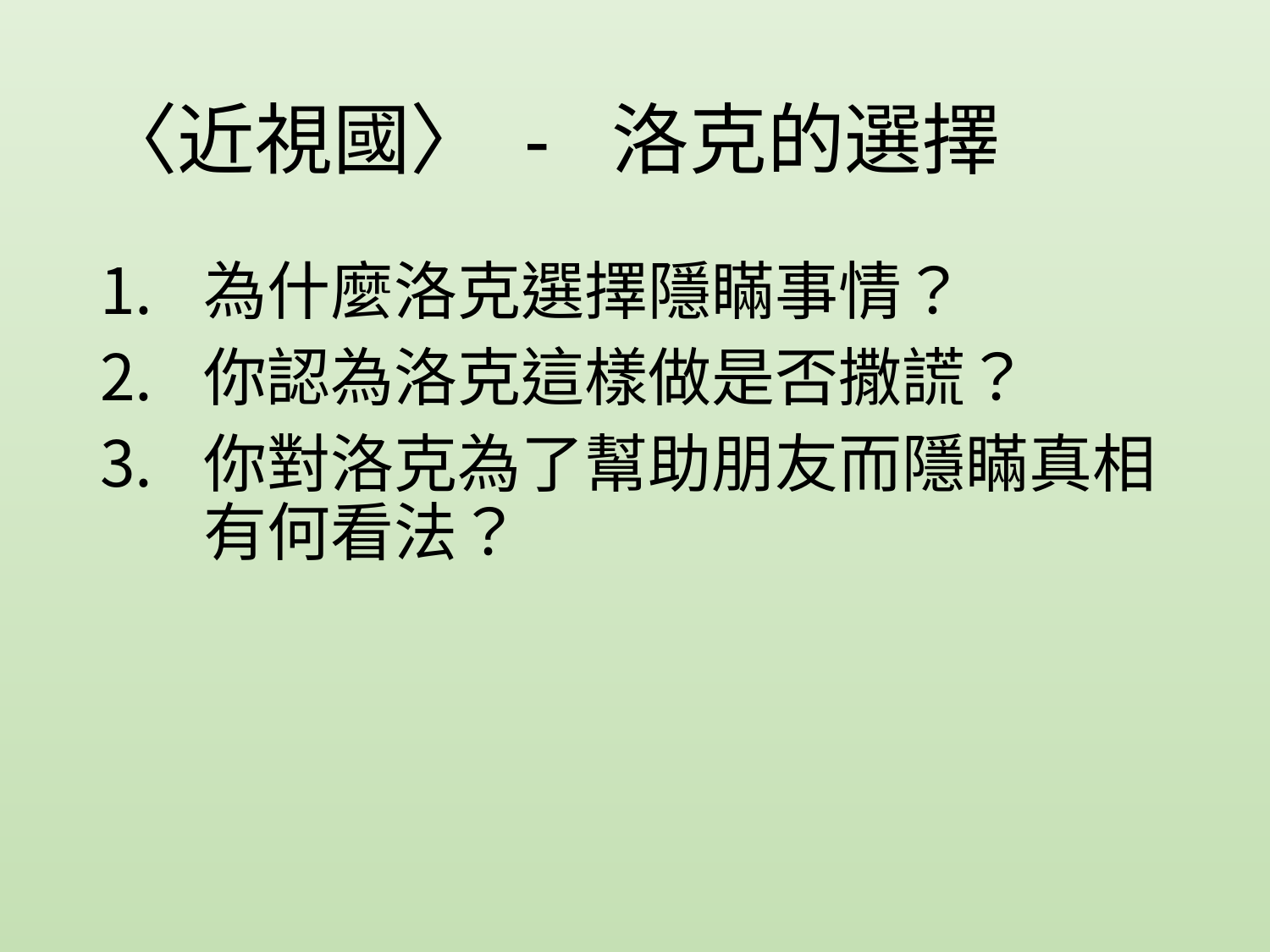

# 〈近視國〉 -  洛克的選擇
為什麼洛克選擇隱瞞事情？
你認為洛克這樣做是否撒謊？
你對洛克為了幫助朋友而隱瞞真相有何看法？